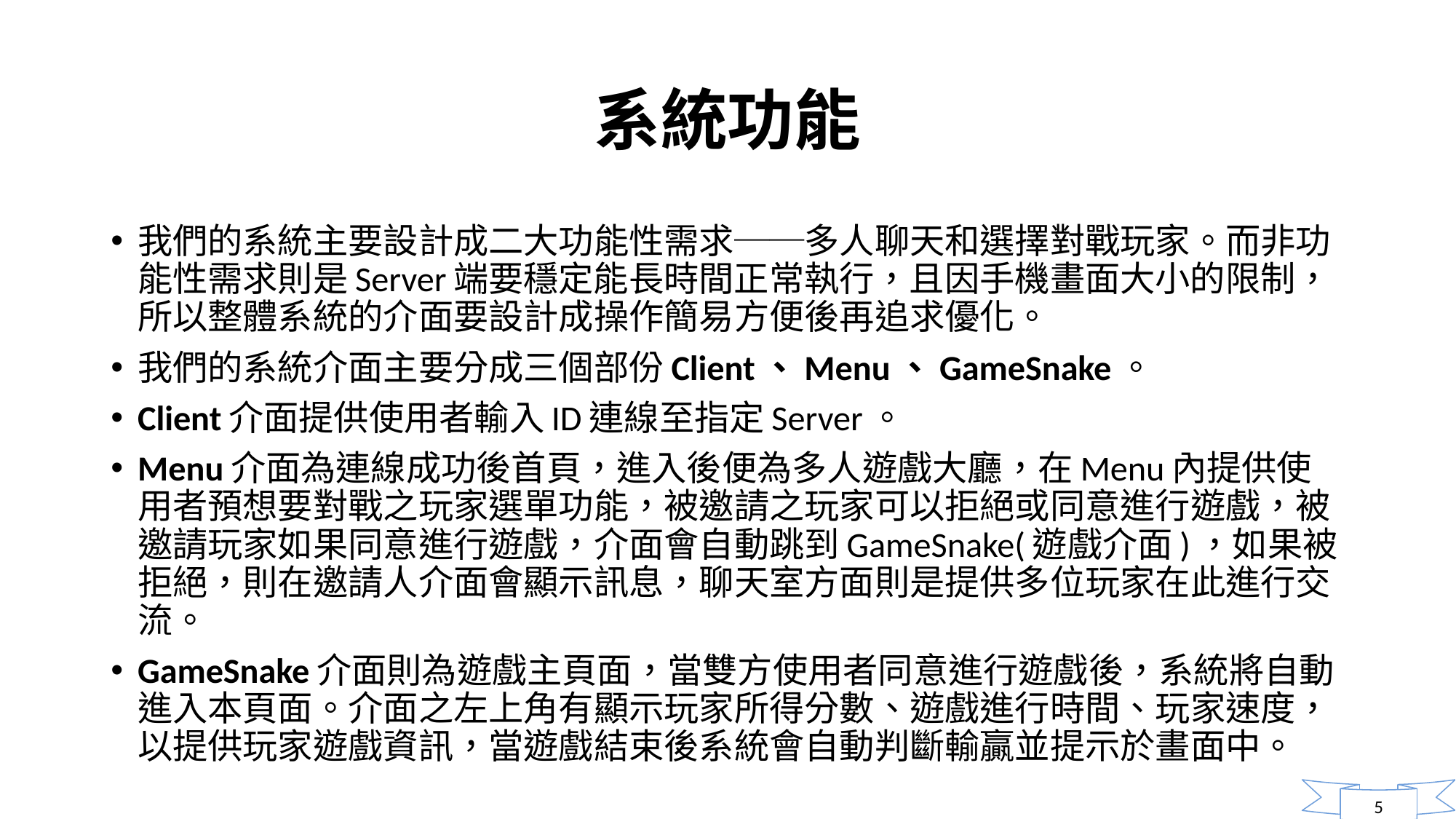

# 系統功能
我們的系統主要設計成二大功能性需求──多人聊天和選擇對戰玩家。而非功能性需求則是Server端要穩定能長時間正常執行，且因手機畫面大小的限制，所以整體系統的介面要設計成操作簡易方便後再追求優化。
我們的系統介面主要分成三個部份Client、Menu、GameSnake。
Client介面提供使用者輸入ID連線至指定Server。
Menu介面為連線成功後首頁，進入後便為多人遊戲大廳，在Menu內提供使用者預想要對戰之玩家選單功能，被邀請之玩家可以拒絕或同意進行遊戲，被邀請玩家如果同意進行遊戲，介面會自動跳到GameSnake(遊戲介面)，如果被拒絕，則在邀請人介面會顯示訊息，聊天室方面則是提供多位玩家在此進行交流。
GameSnake介面則為遊戲主頁面，當雙方使用者同意進行遊戲後，系統將自動進入本頁面。介面之左上角有顯示玩家所得分數、遊戲進行時間、玩家速度，以提供玩家遊戲資訊，當遊戲結束後系統會自動判斷輸贏並提示於畫面中。

5